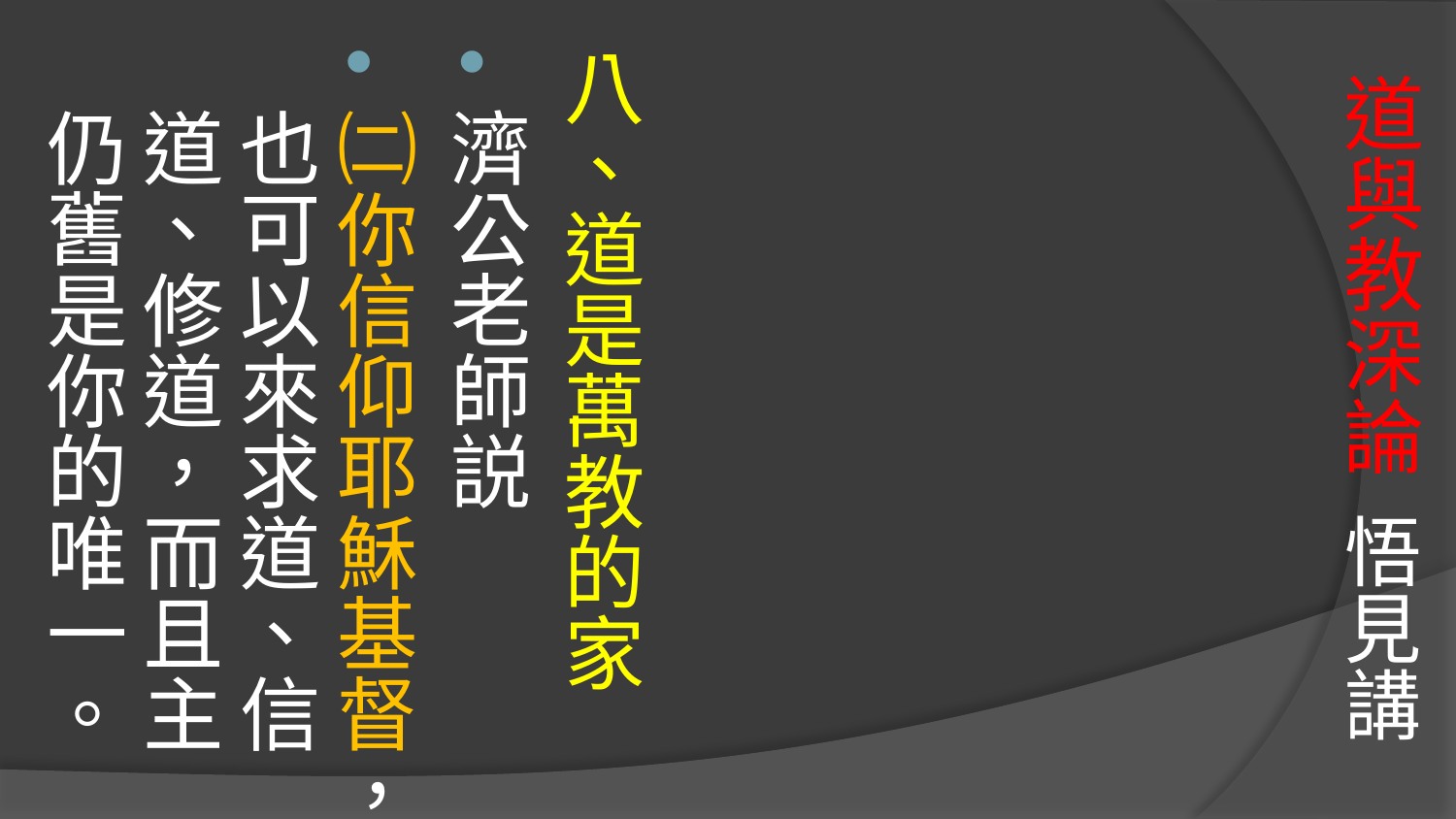

# 道與教深論  悟見講
八、道是萬教的家
濟公老師説
㈡你信仰耶穌基督，也可以來求道、信道、修道，而且主仍舊是你的唯一。